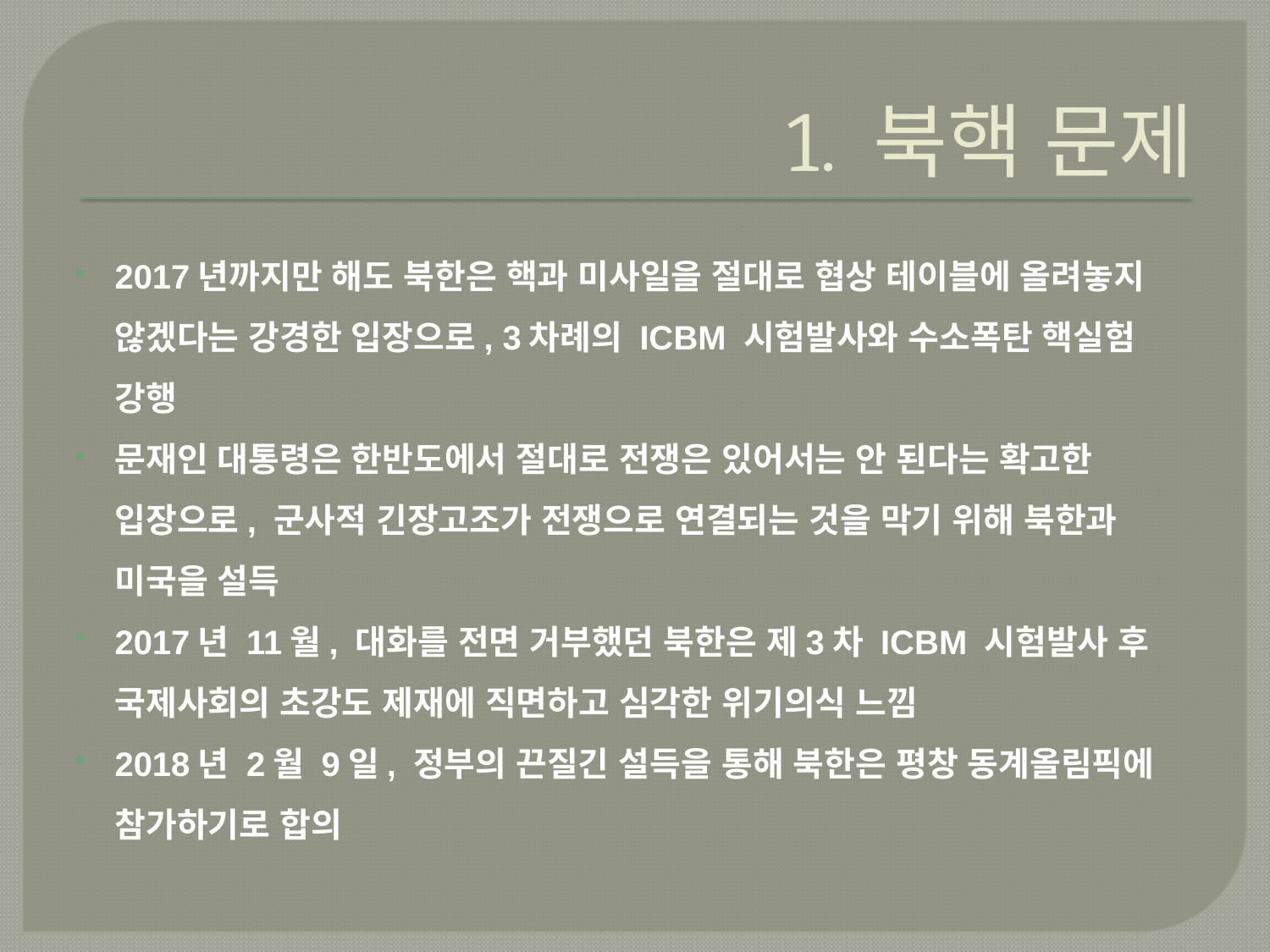

# 1. 북핵 문제
2017년까지만 해도 북한은 핵과 미사일을 절대로 협상 테이블에 올려놓지 않겠다는 강경한 입장으로, 3차례의 ICBM 시험발사와 수소폭탄 핵실험 강행
문재인 대통령은 한반도에서 절대로 전쟁은 있어서는 안 된다는 확고한 입장으로, 군사적 긴장고조가 전쟁으로 연결되는 것을 막기 위해 북한과 미국을 설득
2017년 11월, 대화를 전면 거부했던 북한은 제3차 ICBM 시험발사 후 국제사회의 초강도 제재에 직면하고 심각한 위기의식 느낌
2018년 2월 9일, 정부의 끈질긴 설득을 통해 북한은 평창 동계올림픽에 참가하기로 합의